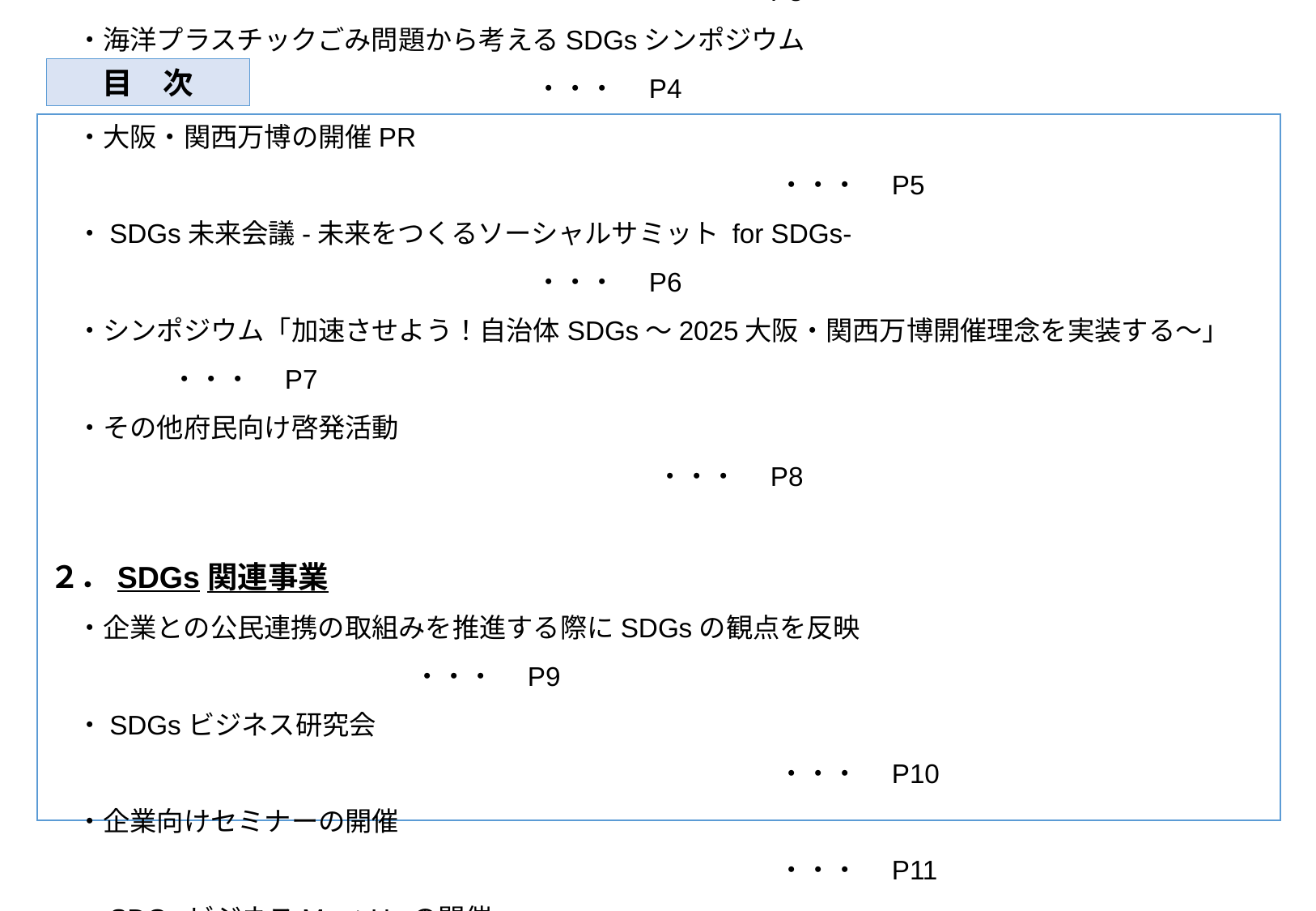

目　次
１．理解促進関連
　・「SDGsトレイン未来のゆめ・まち号」へのポスター掲載									・・・　P3
　・海洋プラスチックごみ問題から考えるSDGsシンポジウム								・・・　P4
　・大阪・関西万博の開催PR													・・・　P5
　・SDGs未来会議-未来をつくるソーシャルサミット for SDGs-								・・・　P6
　・シンポジウム「加速させよう！自治体SDGs～2025大阪・関西万博開催理念を実装する～」		・・・　P7
　・その他府民向け啓発活動													・・・　P8

２．SDGs関連事業
　・企業との公民連携の取組みを推進する際にSDGsの観点を反映							・・・　P9
　・SDGsビジネス研究会														・・・　P10
　・企業向けセミナーの開催														・・・　P11
　・SDGsビジネスMeet-Upの開催												・・・　P12
  ・各種計画への反映															・・・  P13